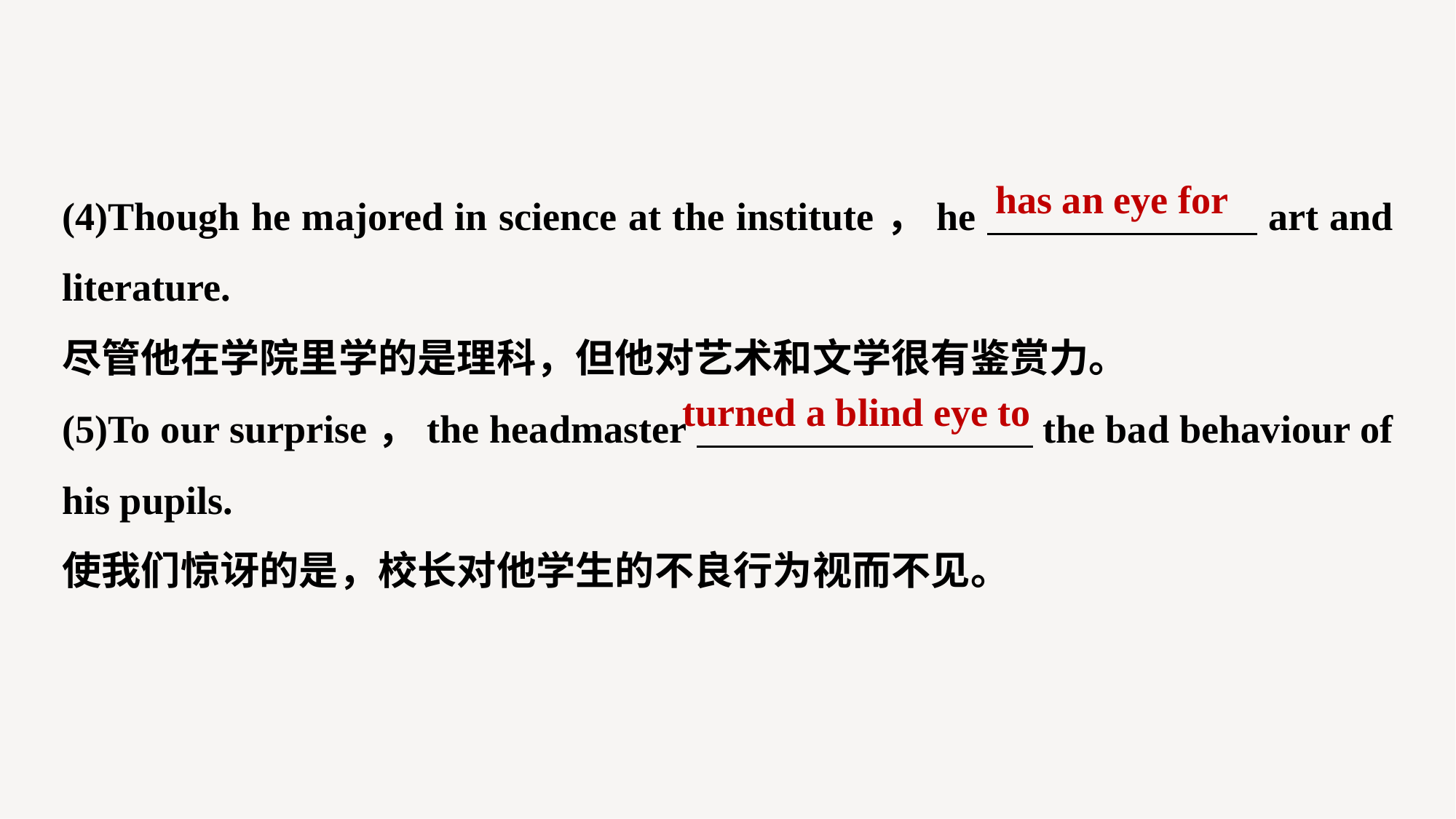

(4)Though he majored in science at the institute，he                          art and literature.
尽管他在学院里学的是理科，但他对艺术和文学很有鉴赏力。
(5)To our surprise，the headmaster                                   the bad behaviour of his pupils.
使我们惊讶的是，校长对他学生的不良行为视而不见。
has an eye for
turned a blind eye to